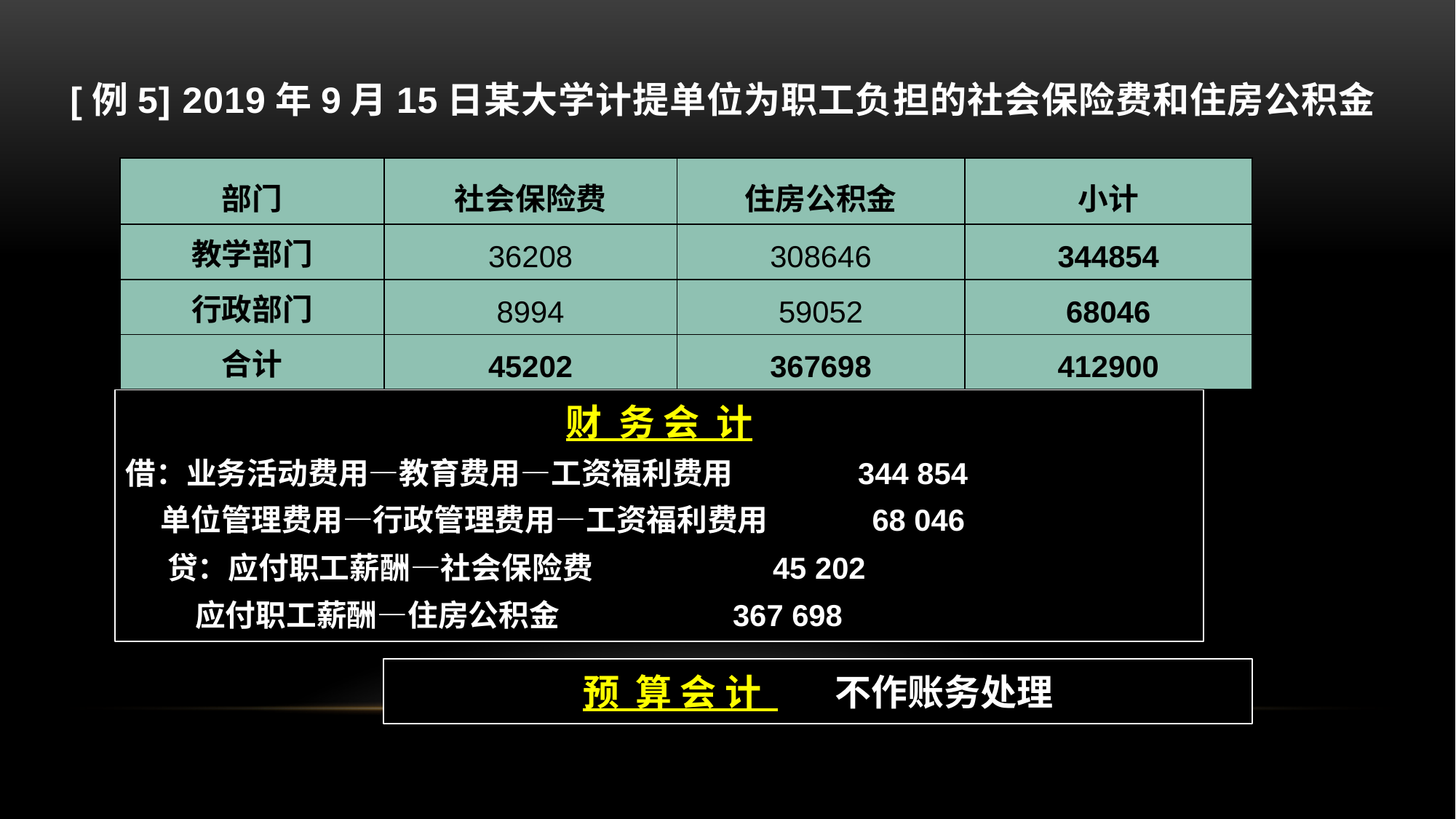

# [例5] 2019年9月15日某大学计提单位为职工负担的社会保险费和住房公积金
| 部门 | 社会保险费 | 住房公积金 | 小计 |
| --- | --- | --- | --- |
| 教学部门 | 36208 | 308646 | 344854 |
| 行政部门 | 8994 | 59052 | 68046 |
| 合计 | 45202 | 367698 | 412900 |
财  务 会  计
借：业务活动费用—教育费用—工资福利费用                 344 854
    单位管理费用—行政管理费用—工资福利费用              68 046
     贷：应付职工薪酬—社会保险费                         45 202
         应付职工薪酬—住房公积金                        367 698
预  算 会 计         不作账务处理
29